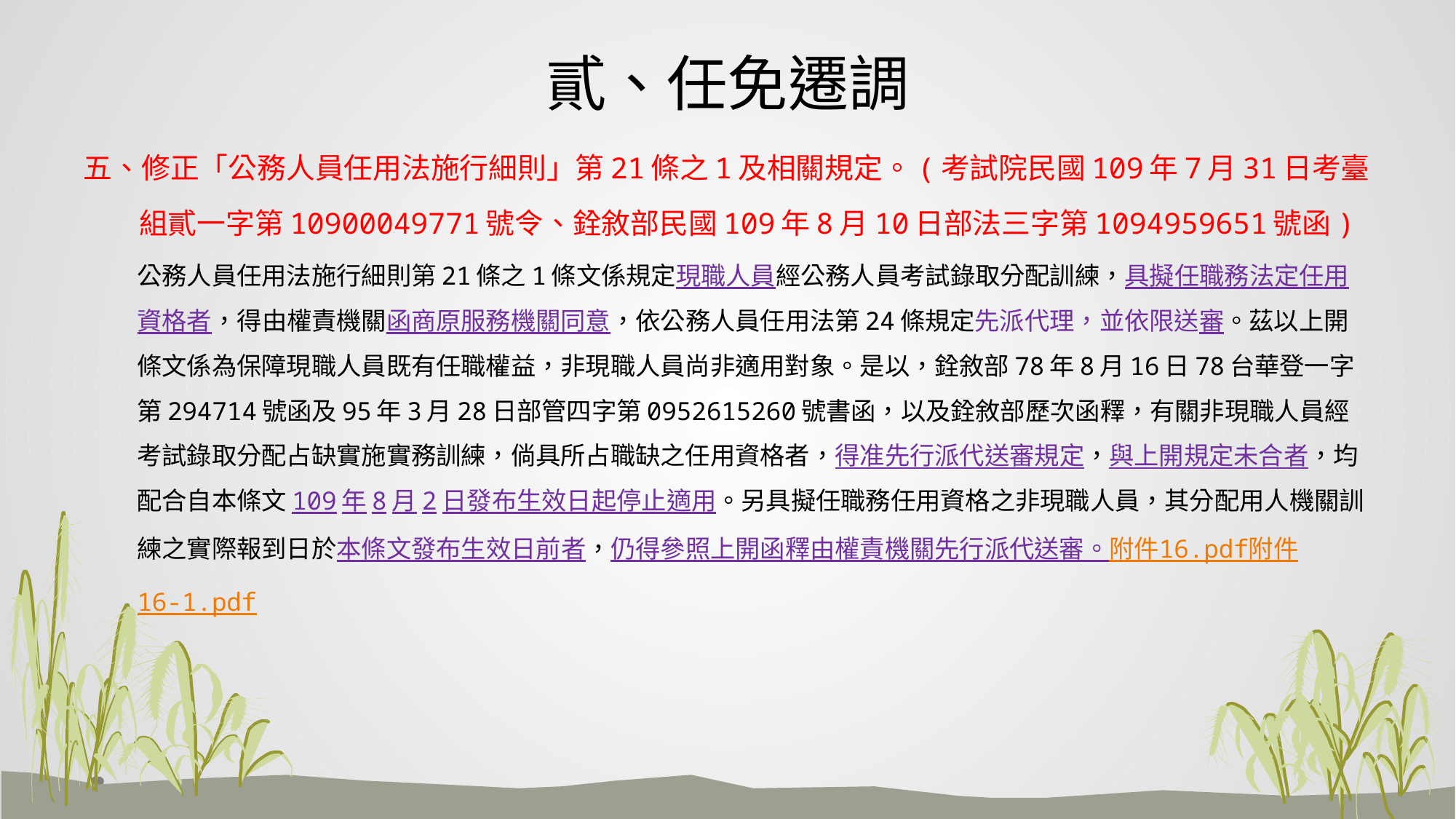

# 貳、任免遷調
五、修正「公務人員任用法施行細則」第21條之1及相關規定。(考試院民國109年7月31日考臺組貳一字第10900049771號令、銓敘部民國109年8月10日部法三字第1094959651號函)
公務人員任用法施行細則第21條之1條文係規定現職人員經公務人員考試錄取分配訓練，具擬任職務法定任用資格者，得由權責機關函商原服務機關同意，依公務人員任用法第24條規定先派代理，並依限送審。茲以上開條文係為保障現職人員既有任職權益，非現職人員尚非適用對象。是以，銓敘部78年8月16日78台華登一字第294714號函及95年3月28日部管四字第0952615260號書函，以及銓敘部歷次函釋，有關非現職人員經考試錄取分配占缺實施實務訓練，倘具所占職缺之任用資格者，得准先行派代送審規定，與上開規定未合者，均配合自本條文109年8月2日發布生效日起停止適用。另具擬任職務任用資格之非現職人員，其分配用人機關訓練之實際報到日於本條文發布生效日前者，仍得參照上開函釋由權責機關先行派代送審。附件16.pdf附件16-1.pdf